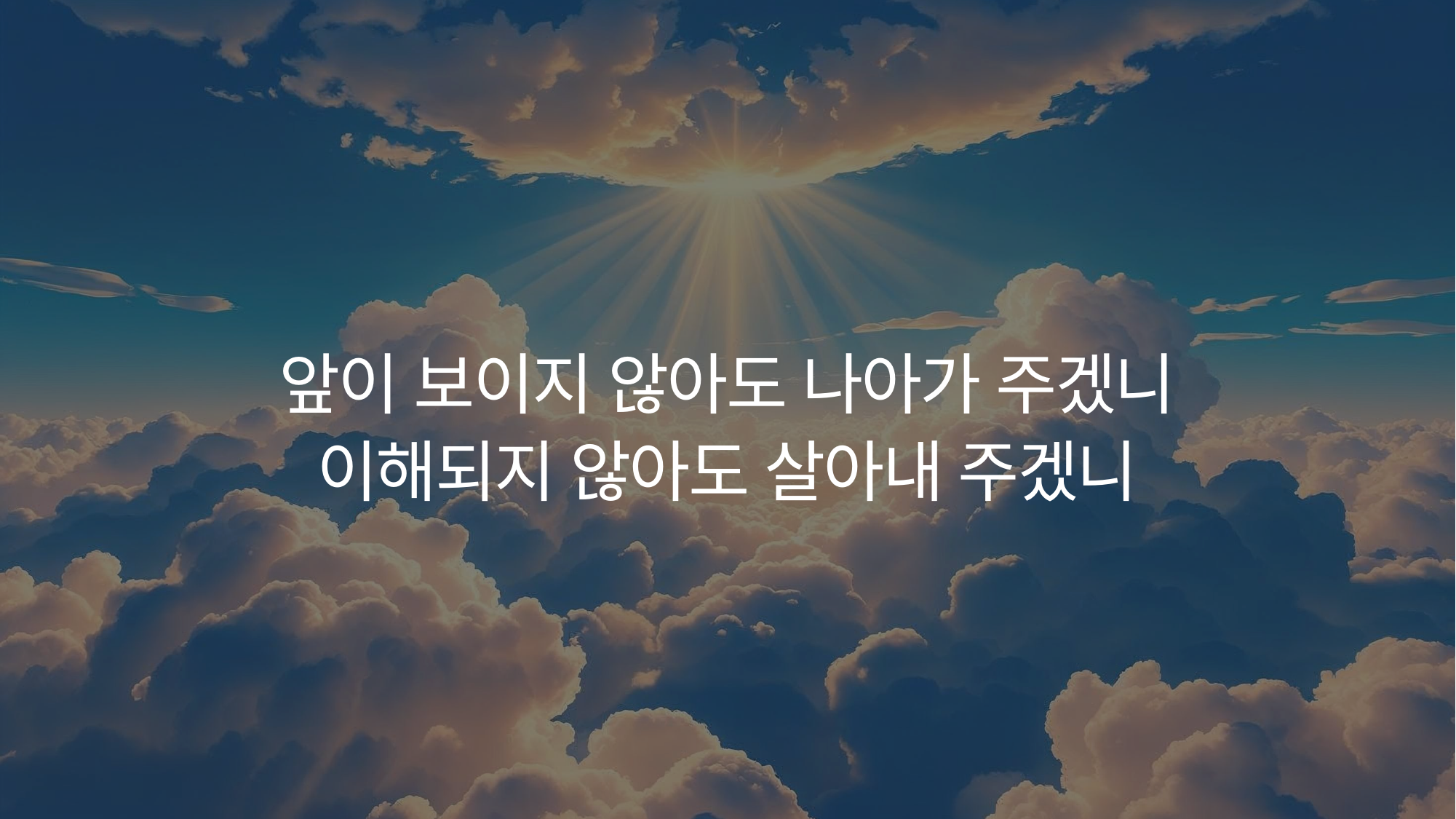

앞이 보이지 않아도 나아가 주겠니
이해되지 않아도 살아내 주겠니